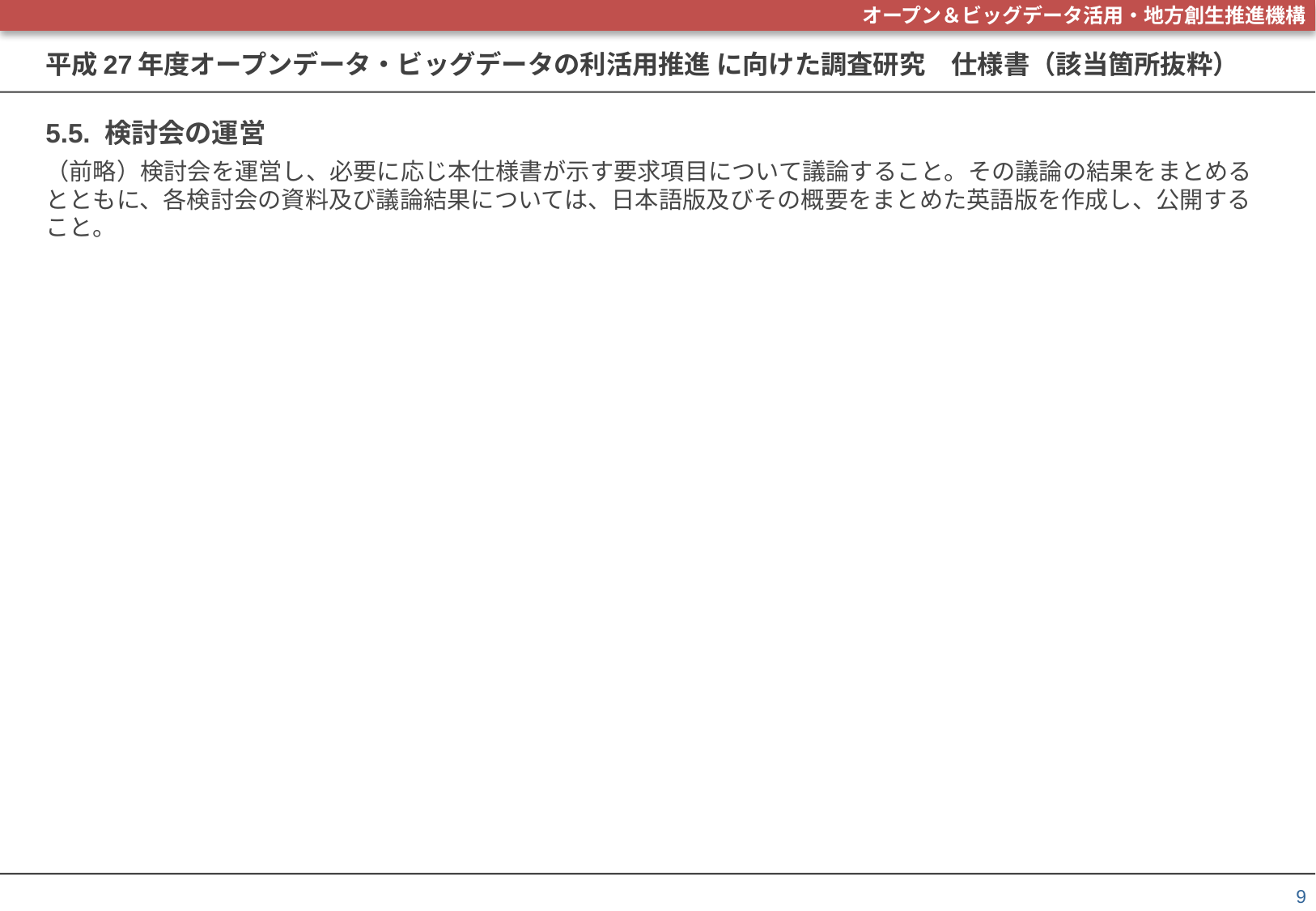

# 平成27年度オープンデータ・ビッグデータの利活用推進 に向けた調査研究　仕様書（該当箇所抜粋）
5.5. 検討会の運営
（前略）検討会を運営し、必要に応じ本仕様書が示す要求項目について議論すること。その議論の結果をまとめるとともに、各検討会の資料及び議論結果については、日本語版及びその概要をまとめた英語版を作成し、公開すること。
9